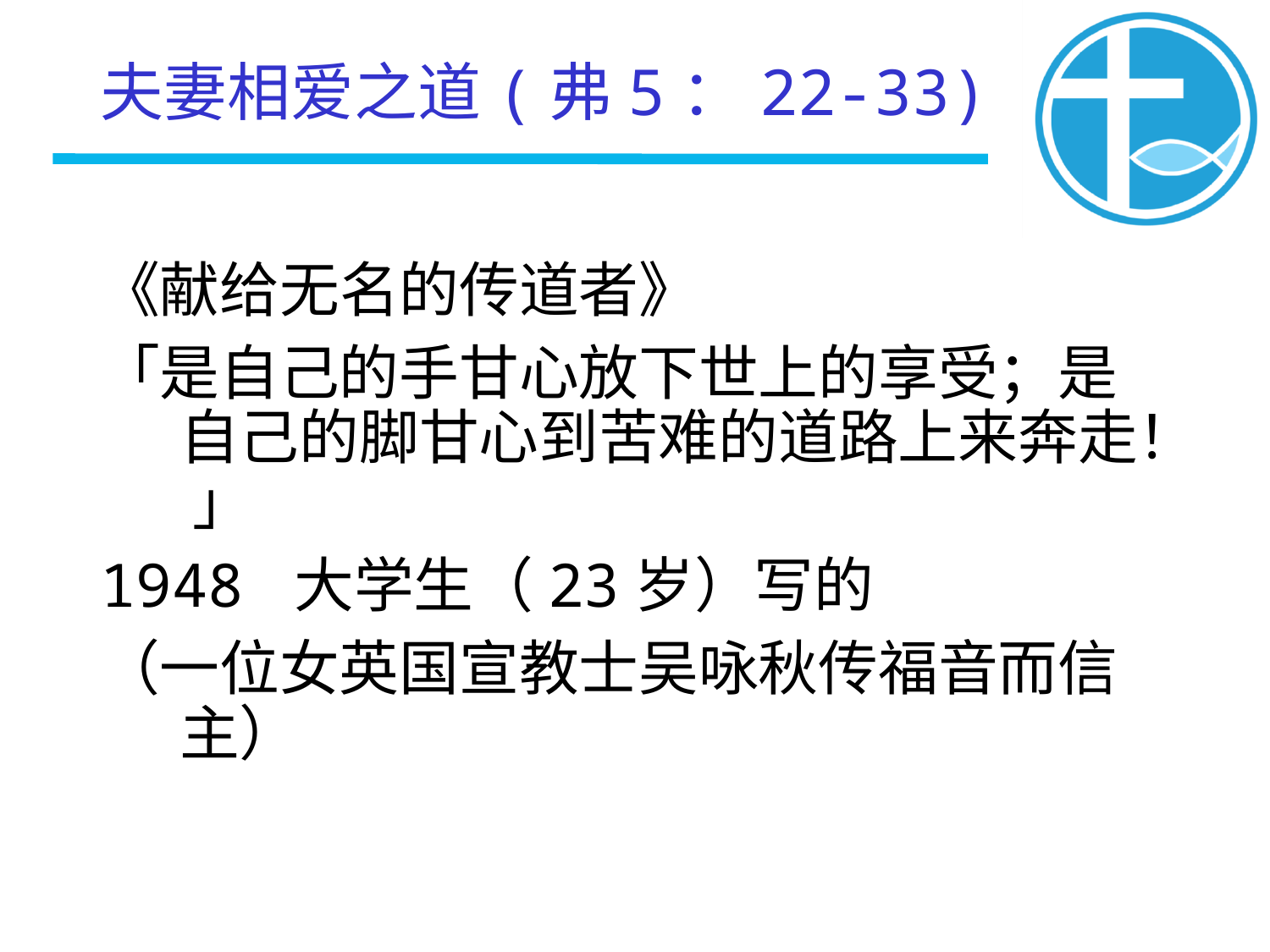

# 夫妻相爱之道(弗5：22-33)
《献给无名的传道者》
「是自己的手甘心放下世上的享受；是自己的脚甘心到苦难的道路上来奔走！ 」
1948 大学生（23岁）写的
（一位女英国宣教士吴咏秋传福音而信主）